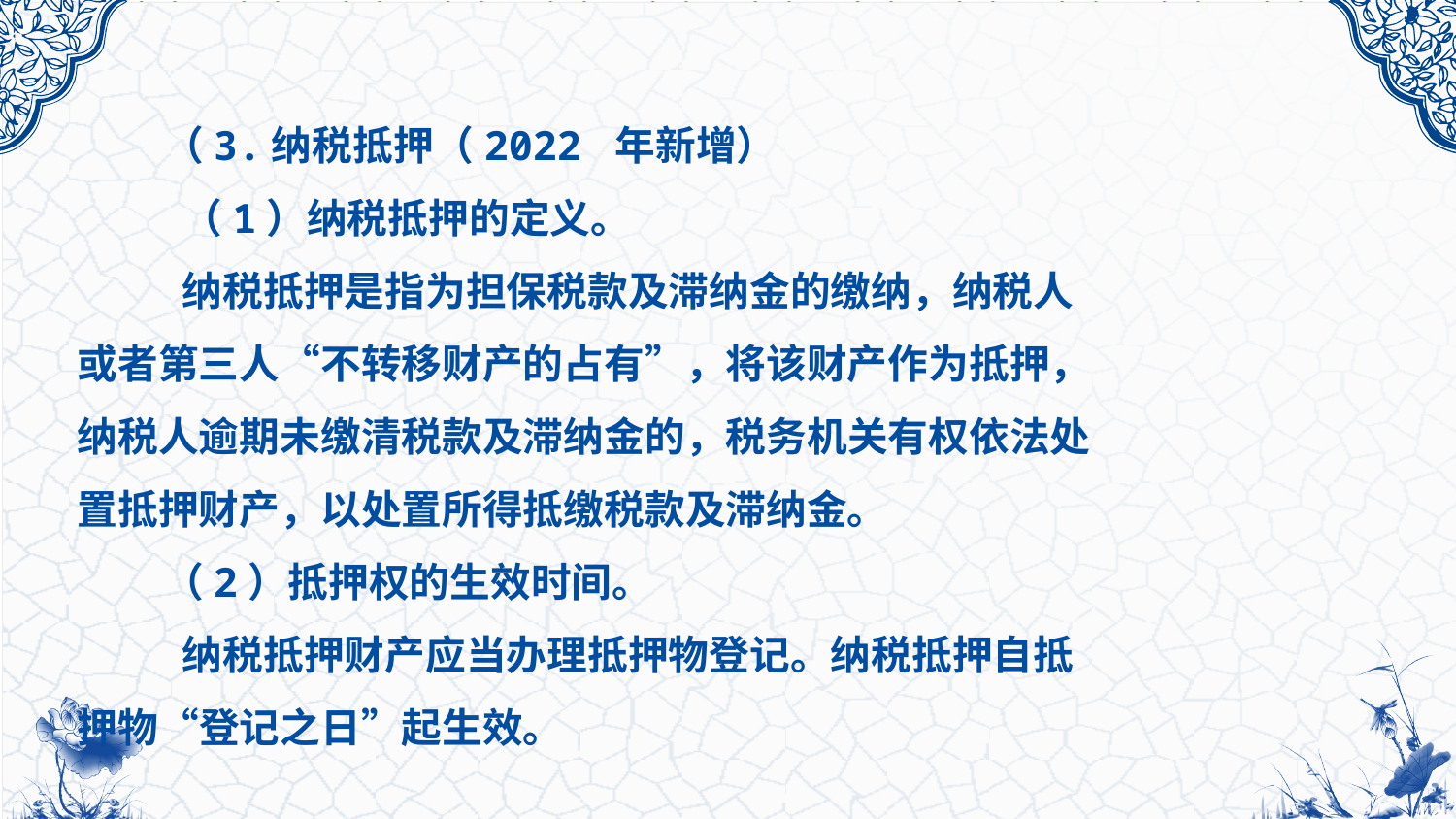

（3.纳税抵押（2022 年新增）
 （1）纳税抵押的定义。
 纳税抵押是指为担保税款及滞纳金的缴纳，纳税人或者第三人“不转移财产的占有”，将该财产作为抵押，纳税人逾期未缴清税款及滞纳金的，税务机关有权依法处置抵押财产，以处置所得抵缴税款及滞纳金。
（2）抵押权的生效时间。
 纳税抵押财产应当办理抵押物登记。纳税抵押自抵押物“登记之日”起生效。